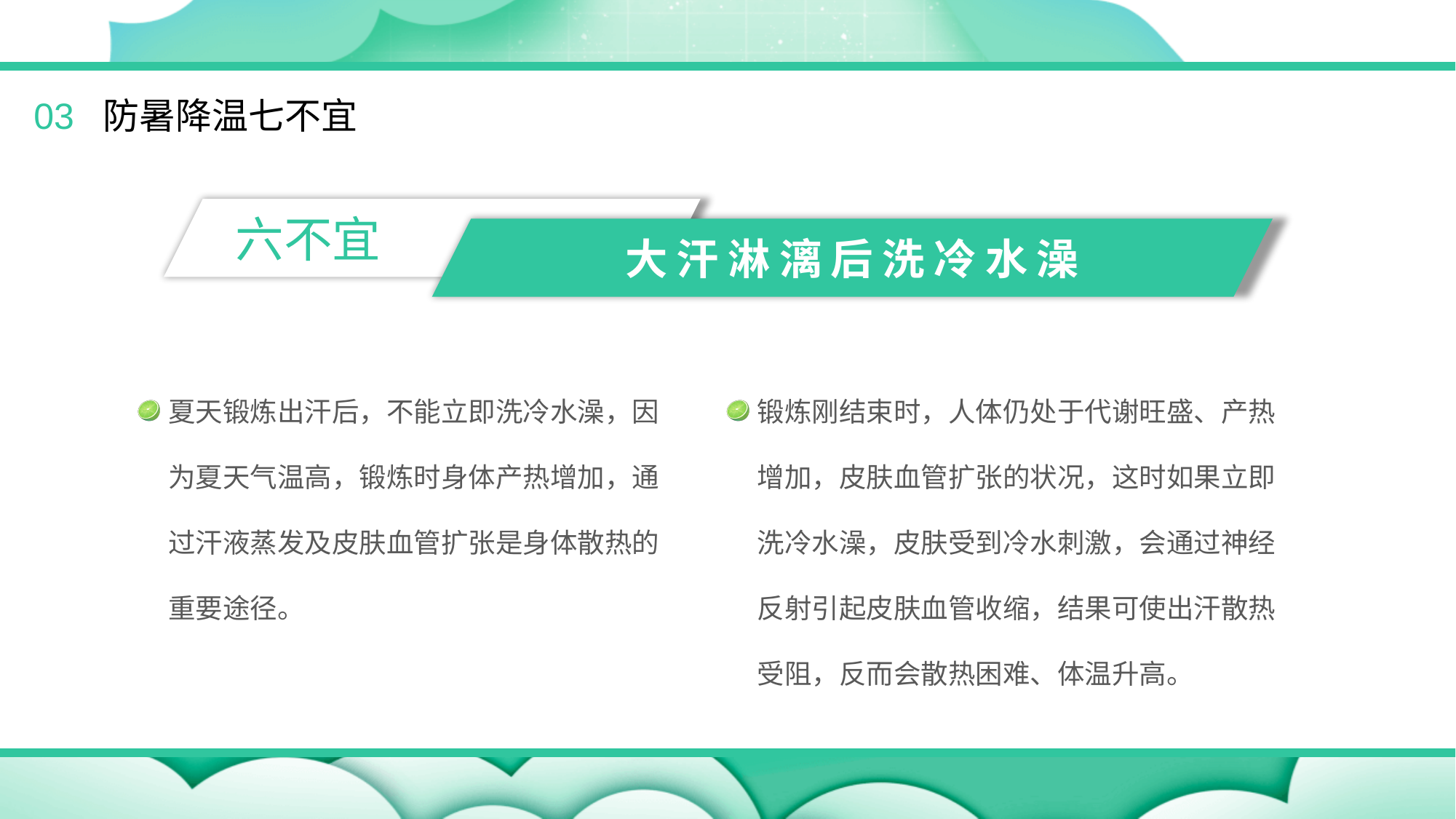

03  防暑降温七不宜
六不宜
大汗淋漓后洗冷水澡
夏天锻炼出汗后，不能立即洗冷水澡，因为夏天气温高，锻炼时身体产热增加，通过汗液蒸发及皮肤血管扩张是身体散热的重要途径。

锻炼刚结束时，人体仍处于代谢旺盛、产热增加，皮肤血管扩张的状况，这时如果立即洗冷水澡，皮肤受到冷水刺激，会通过神经反射引起皮肤血管收缩，结果可使出汗散热受阻，反而会散热困难、体温升高。